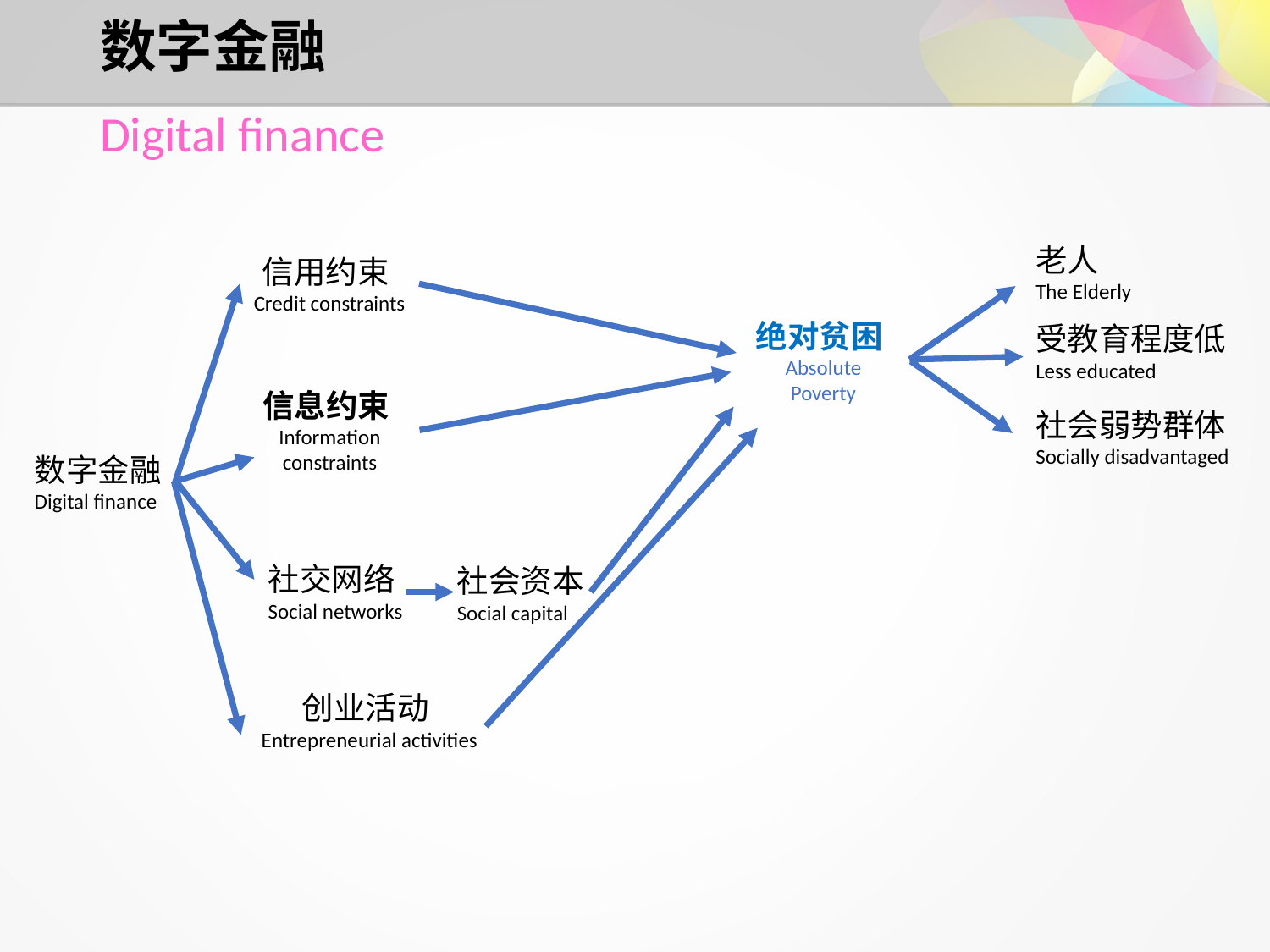

# 数字金融
Digital finance
老人
The Elderly
受教育程度低
Less educated
社会弱势群体
Socially disadvantaged
信用约束Credit constraints
绝对贫困Absolute
Poverty
信息约束Information constraints
数字金融
Digital finance
社交网络Social networks
社会资本Social capital
创业活动Entrepreneurial activities